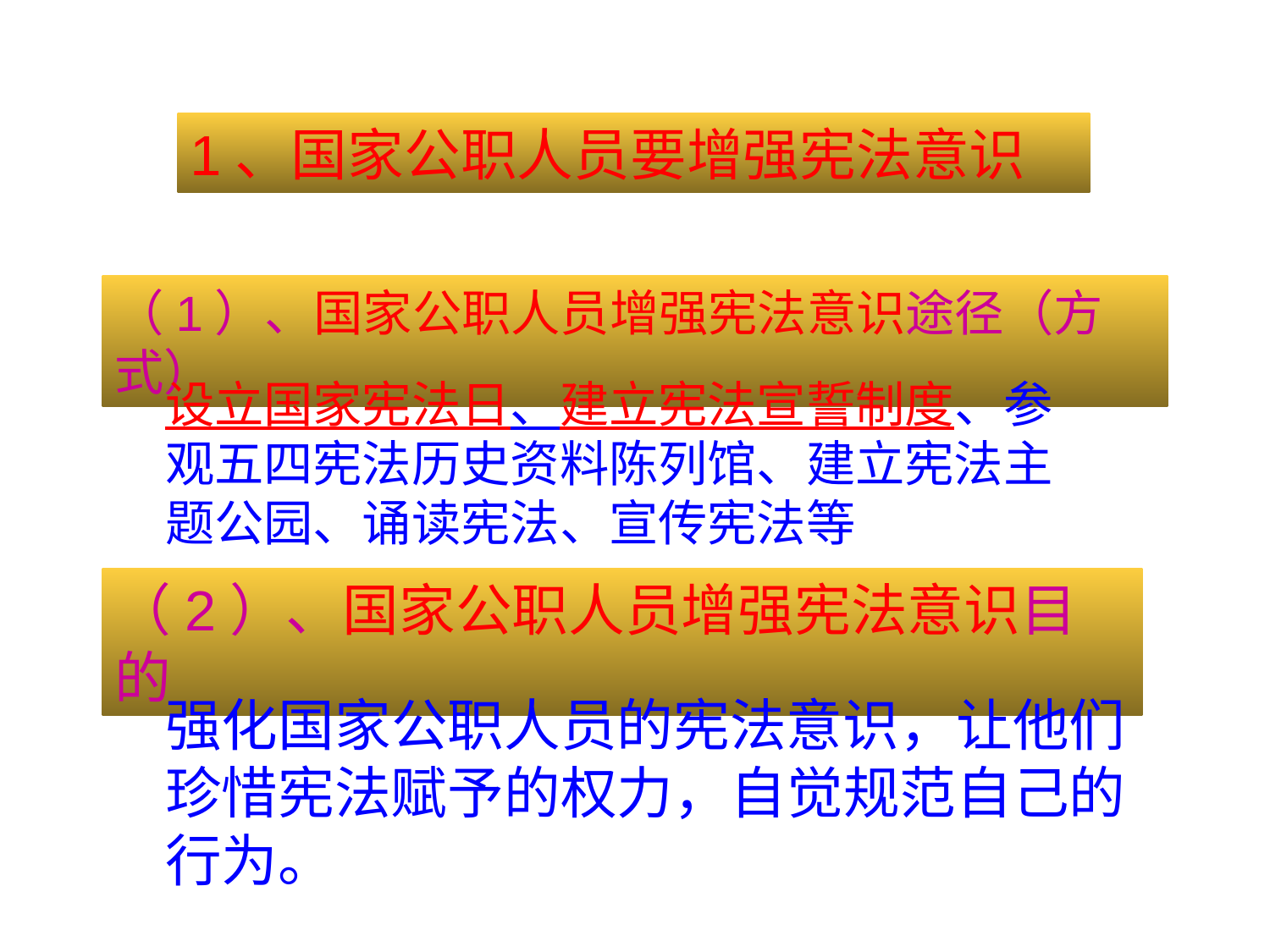

1、国家公职人员要增强宪法意识
（1）、国家公职人员增强宪法意识途径（方式）
设立国家宪法日、建立宪法宣誓制度、参观五四宪法历史资料陈列馆、建立宪法主题公园、诵读宪法、宣传宪法等
（2）、国家公职人员增强宪法意识目的
强化国家公职人员的宪法意识，让他们珍惜宪法赋予的权力，自觉规范自己的行为。